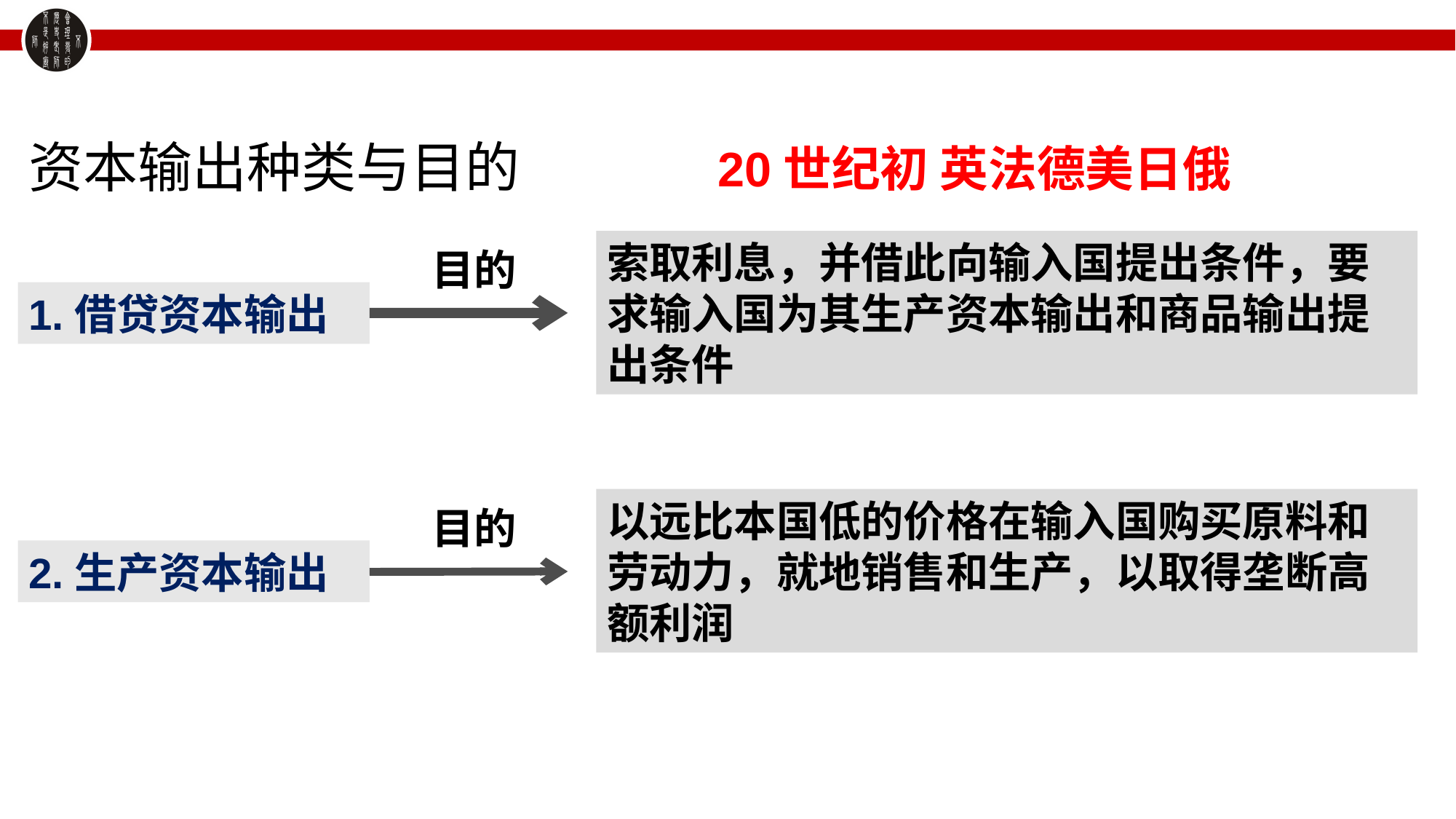

资本输出种类与目的
20世纪初 英法德美日俄
索取利息，并借此向输入国提出条件，要求输入国为其生产资本输出和商品输出提出条件
目的
1.借贷资本输出
以远比本国低的价格在输入国购买原料和劳动力，就地销售和生产，以取得垄断高额利润
目的
2.生产资本输出